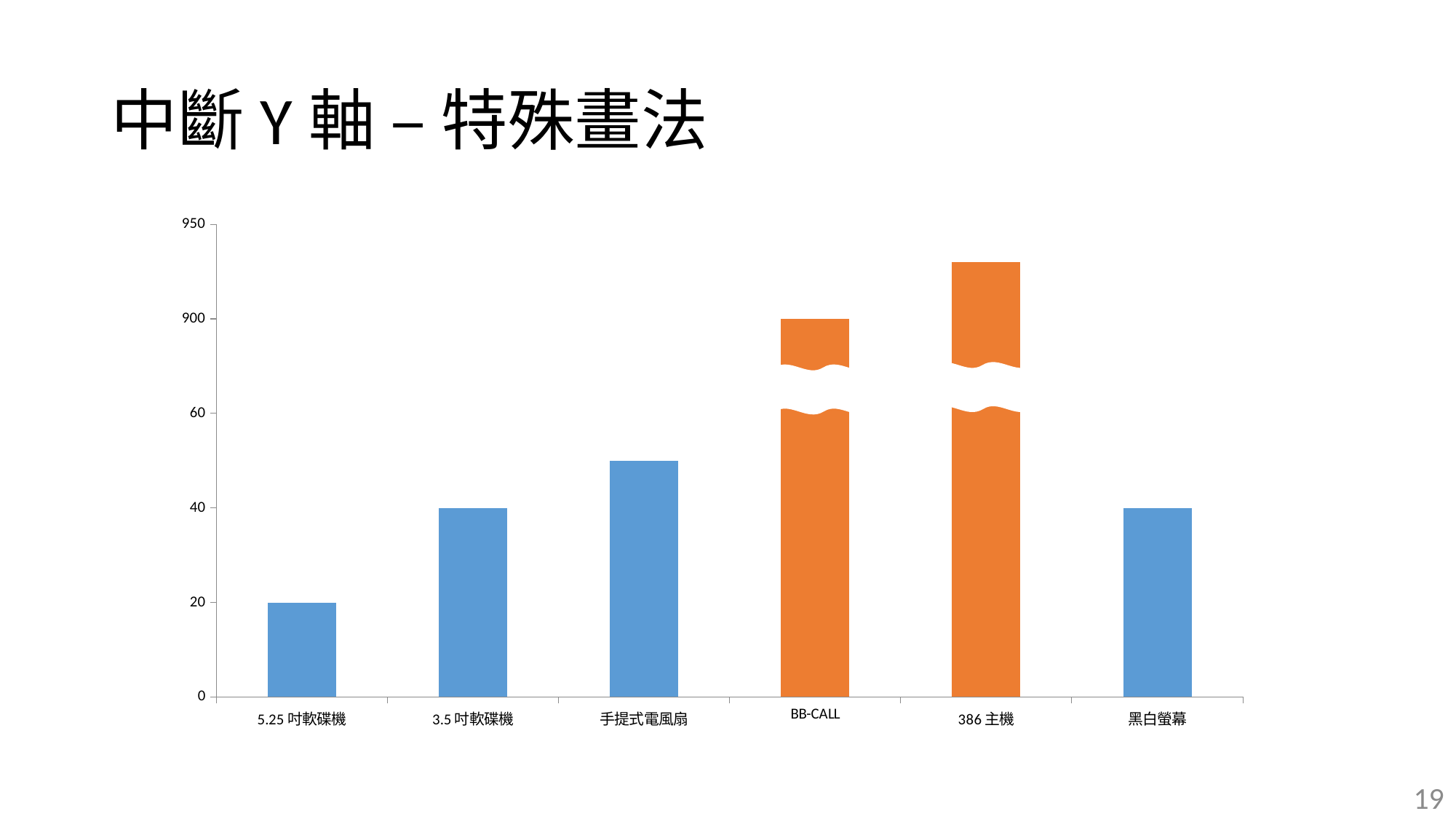

# 中斷Y軸 – 特殊畫法

### Chart

| Category |  |  |
|---|---|---|
| 5.25吋軟碟機 | 20.0 | None |
| 3.5吋軟碟機 | 40.0 | None |
| 手提式電風扇 | 50.0 | None |
| BB-CALL | None | 900.0 |
| 386主機 | None | 930.0 |
| 黑白螢幕 | 40.0 | None |

19